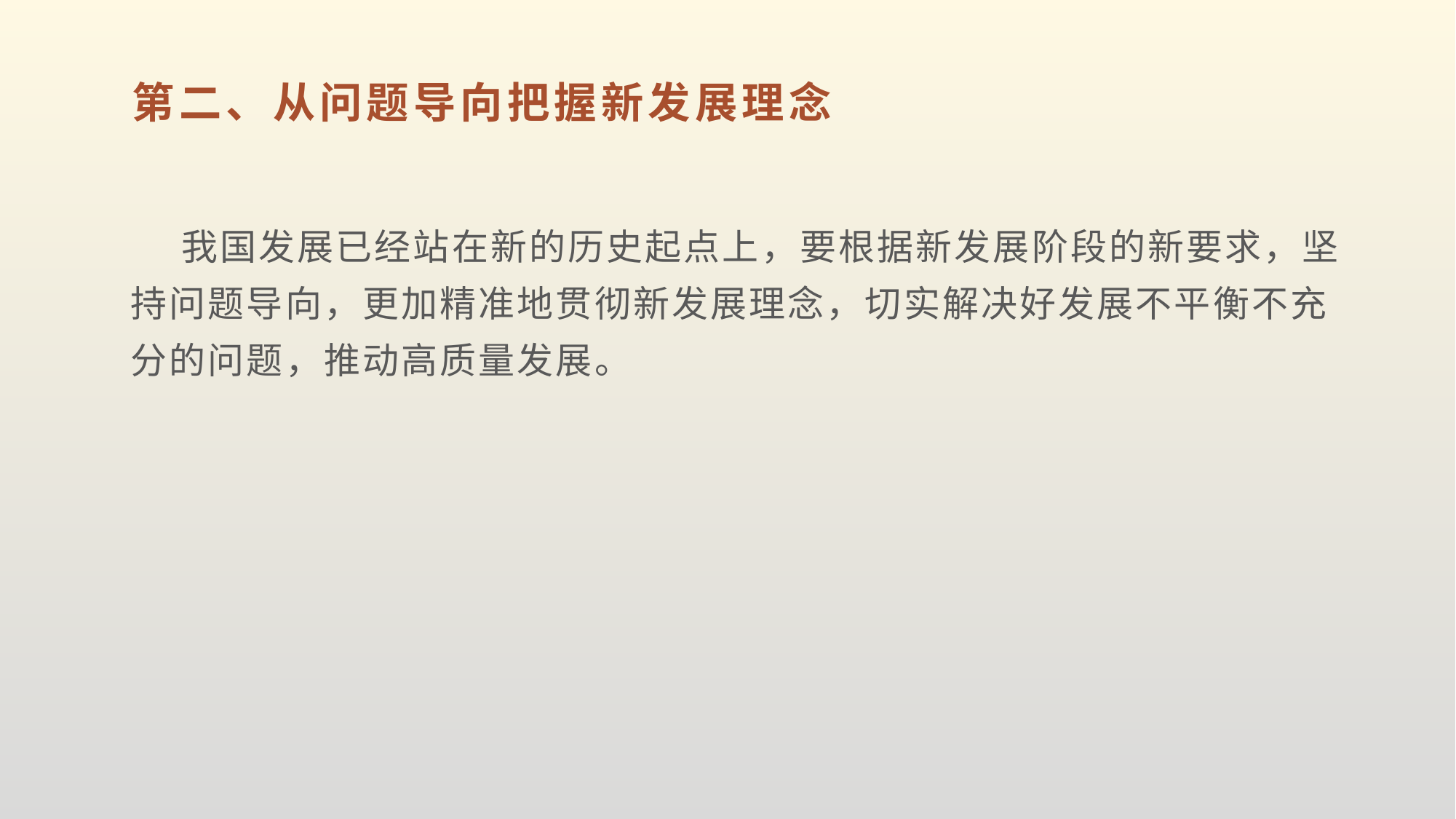

第二、从问题导向把握新发展理念

    我国发展已经站在新的历史起点上，要根据新发展阶段的新要求，坚持问题导向，更加精准地贯彻新发展理念，切实解决好发展不平衡不充分的问题，推动高质量发展。